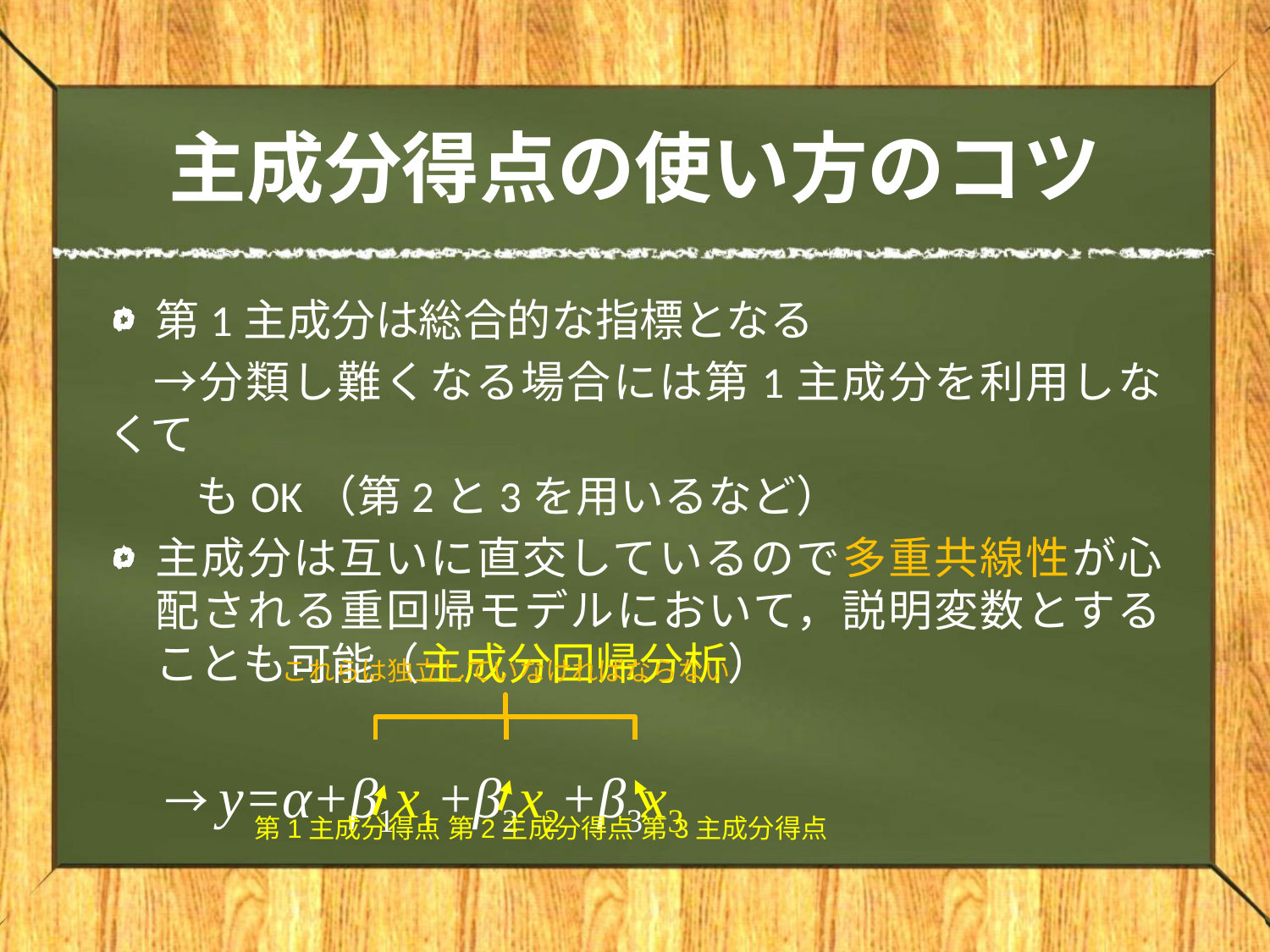

# 主成分得点の使い方のコツ
第1主成分は総合的な指標となる
　→分類し難くなる場合には第1主成分を利用しなくて
　　もOK（第2と3を用いるなど）
主成分は互いに直交しているので多重共線性が心配される重回帰モデルにおいて，説明変数とすることも可能（主成分回帰分析）

　→y=α+β1x1+β2x2+β3x3

これらは独立していなければならない
第2主成分得点
第1主成分得点
第3主成分得点